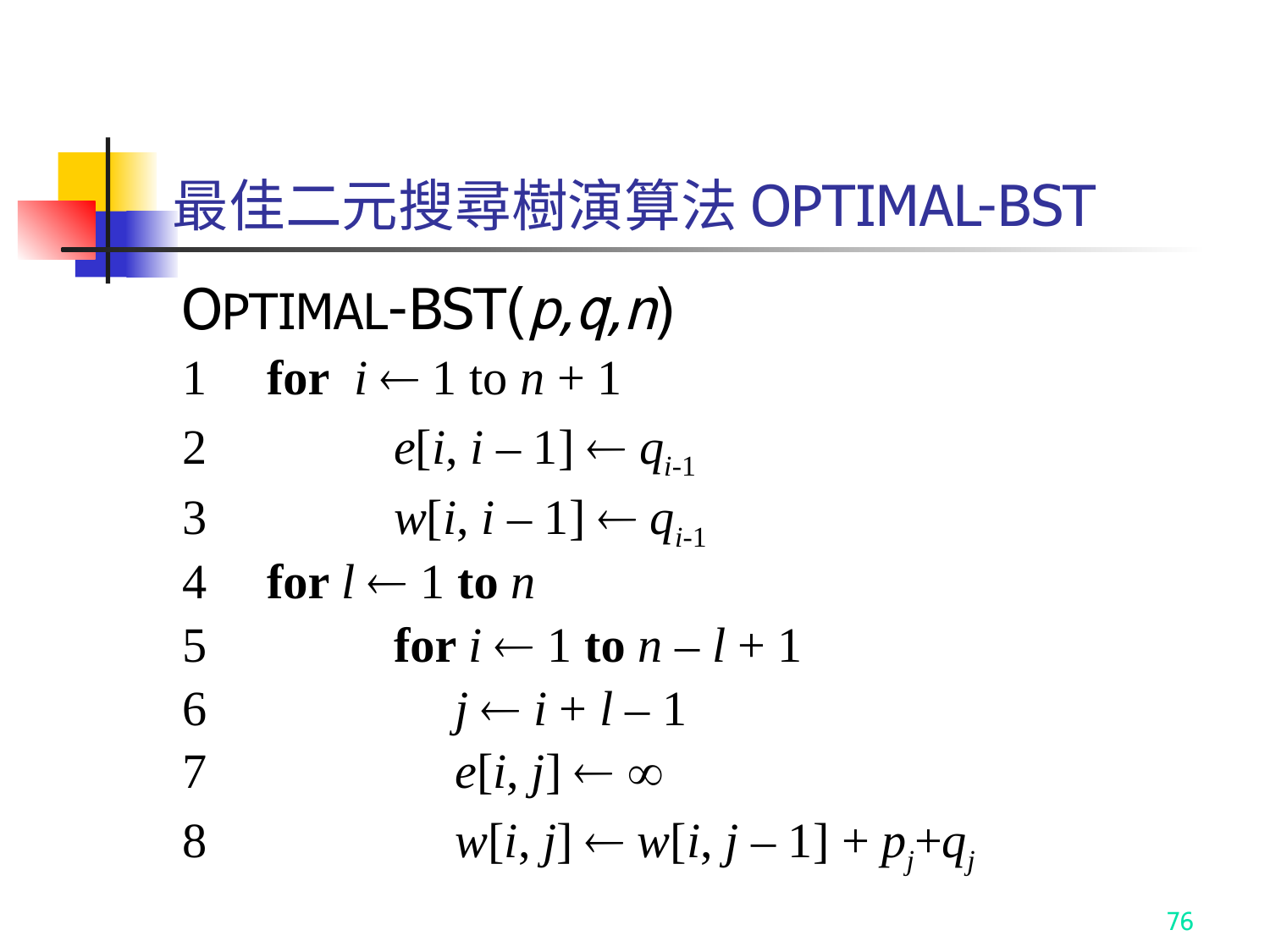

# 最佳二元搜尋樹演算法OPTIMAL-BST
OPTIMAL-BST(p,q,n)
1	for  i ← 1 to n + 1
2		e[i, i – 1] ← qi-1
3		w[i, i – 1] ← qi-1
4	for l ← 1 to n
5		for i ← 1 to n – l + 1
6		     j ← i + l – 1
7		     e[i, j] ← ∞
8		     w[i, j] ← w[i, j – 1] + pj+qj

76